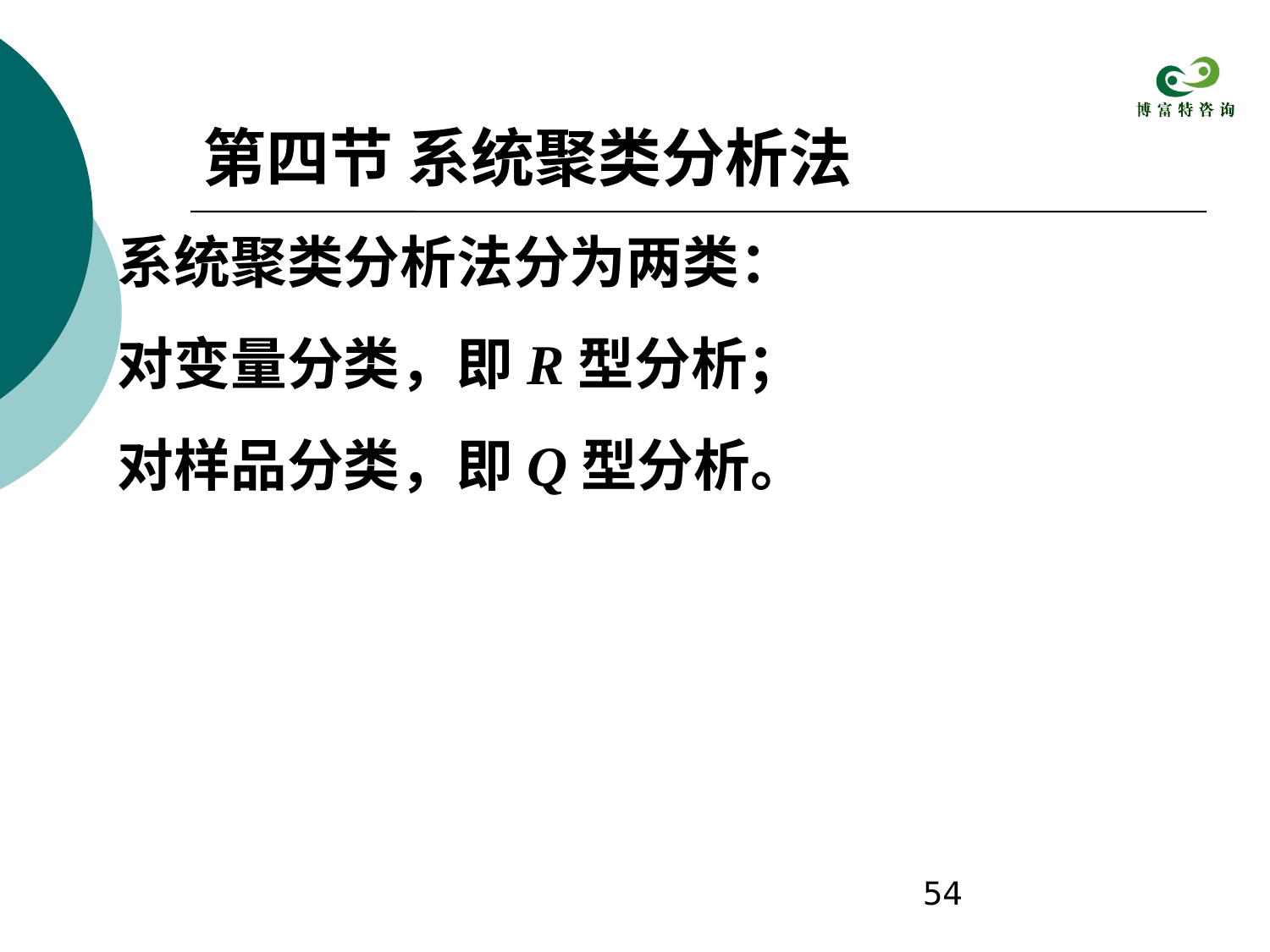

第四节 系统聚类分析法
系统聚类分析法分为两类：
对变量分类，即R型分析；
对样品分类，即Q型分析。

54